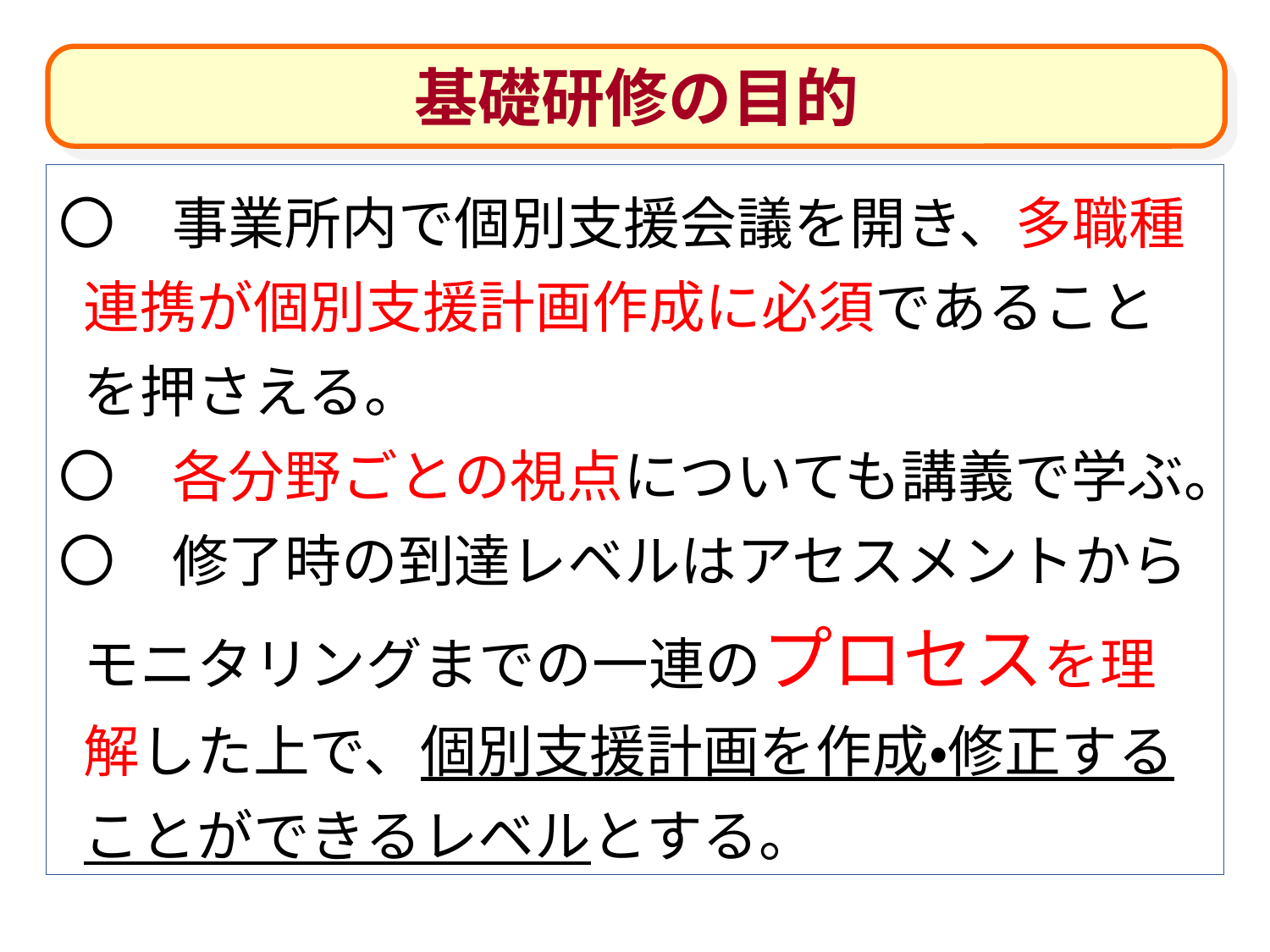

基礎研修の目的
〇　事業所内で個別支援会議を開き、多職種連携が個別支援計画作成に必須であることを押さえる。
〇　各分野ごとの視点についても講義で学ぶ。
〇　修了時の到達レベルはアセスメントからモニタリングまでの一連のプロセスを理解した上で、個別支援計画を作成・修正することができるレベルとする。